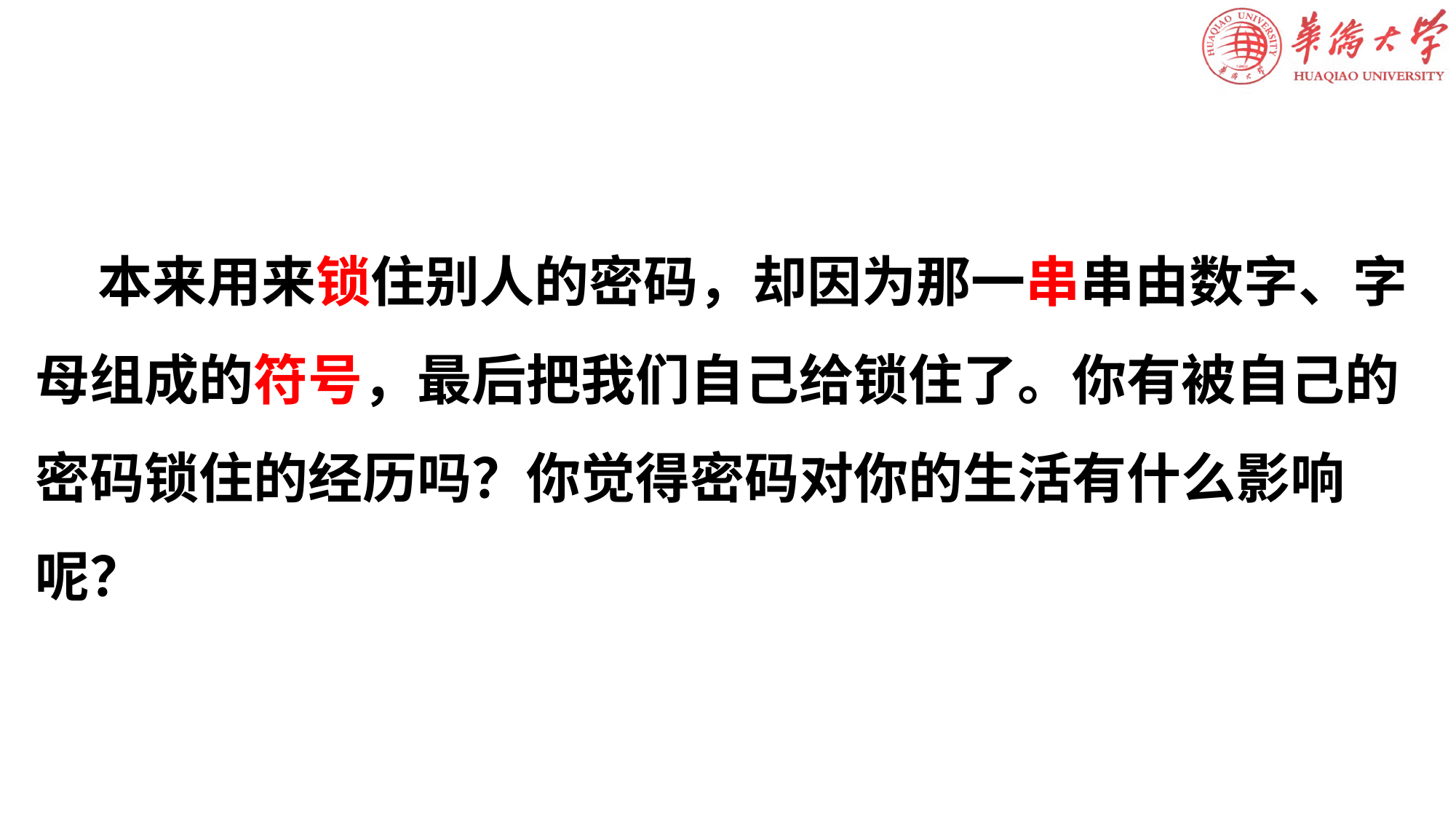

本来用来锁住别人的密码，却因为那一串串由数字、字母组成的符号，最后把我们自己给锁住了。你有被自己的密码锁住的经历吗？你觉得密码对你的生活有什么影响呢？